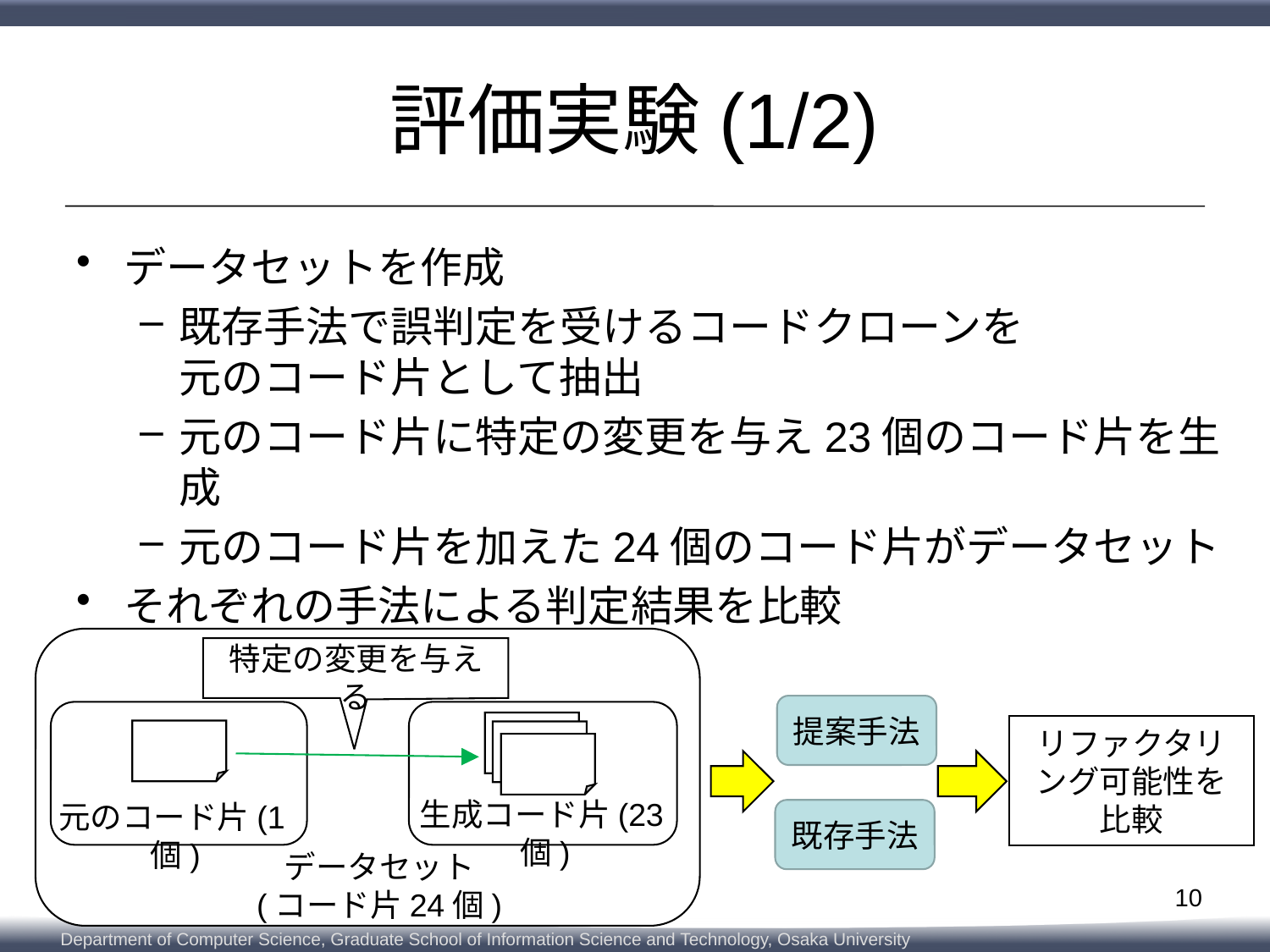

# 評価実験(1/2)

データセットを作成
既存手法で誤判定を受けるコードクローンを
元のコード片として抽出
元のコード片に特定の変更を与え23個のコード片を生成
元のコード片を加えた24個のコード片がデータセット
それぞれの手法による判定結果を比較

特定の変更を与える

提案手法

リファクタリング可能性を比較

生成コード片(23個)
元のコード片(1個)
既存手法
データセット
(コード片24個)
10